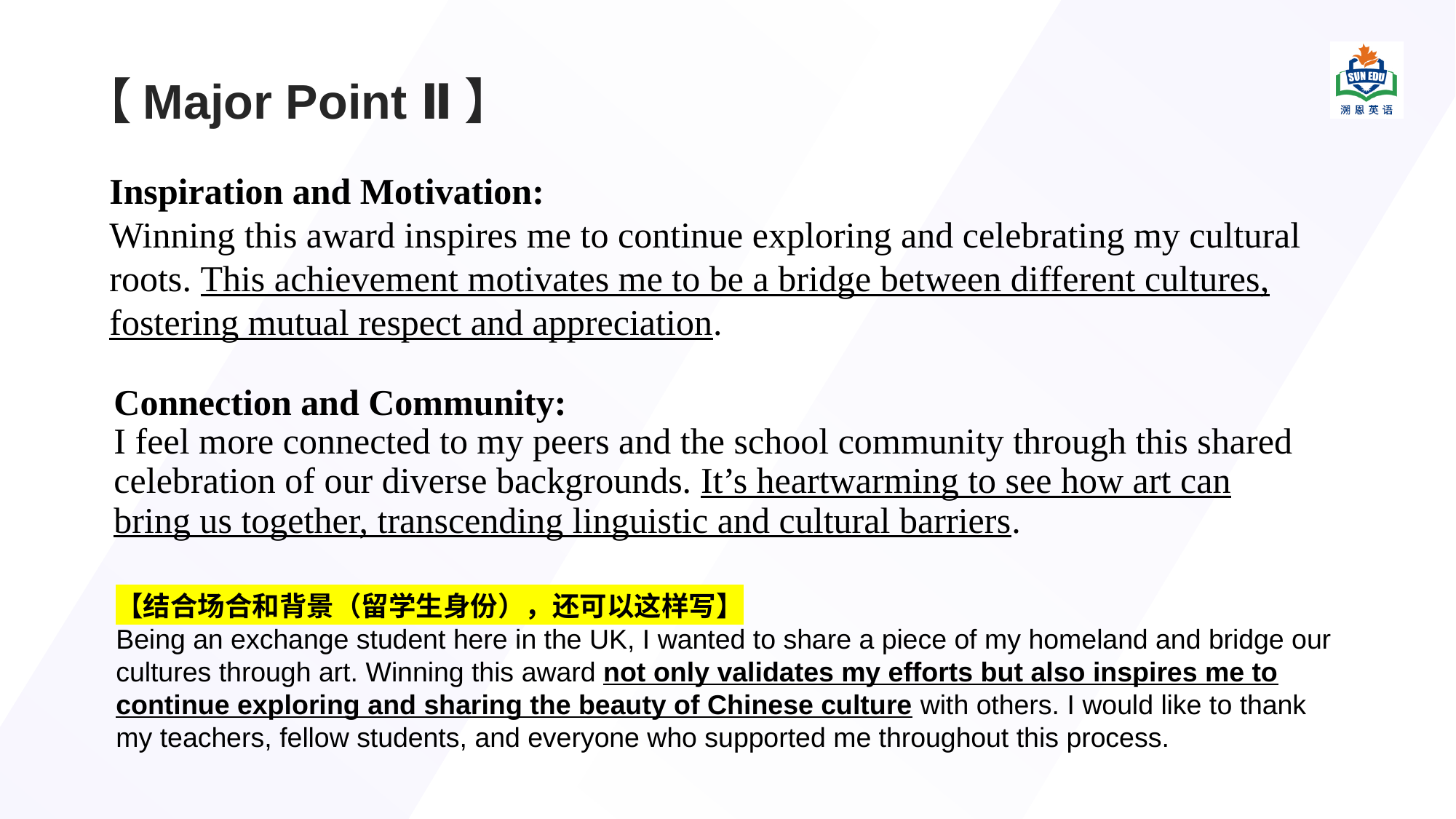

# 【Major Point Ⅱ】
Inspiration and Motivation:
Winning this award inspires me to continue exploring and celebrating my cultural roots. This achievement motivates me to be a bridge between different cultures, fostering mutual respect and appreciation.
Connection and Community:
I feel more connected to my peers and the school community through this shared celebration of our diverse backgrounds. It’s heartwarming to see how art can bring us together, transcending linguistic and cultural barriers.
【结合场合和背景（留学生身份），还可以这样写】
Being an exchange student here in the UK, I wanted to share a piece of my homeland and bridge our cultures through art. Winning this award not only validates my efforts but also inspires me to continue exploring and sharing the beauty of Chinese culture with others. I would like to thank my teachers, fellow students, and everyone who supported me throughout this process.